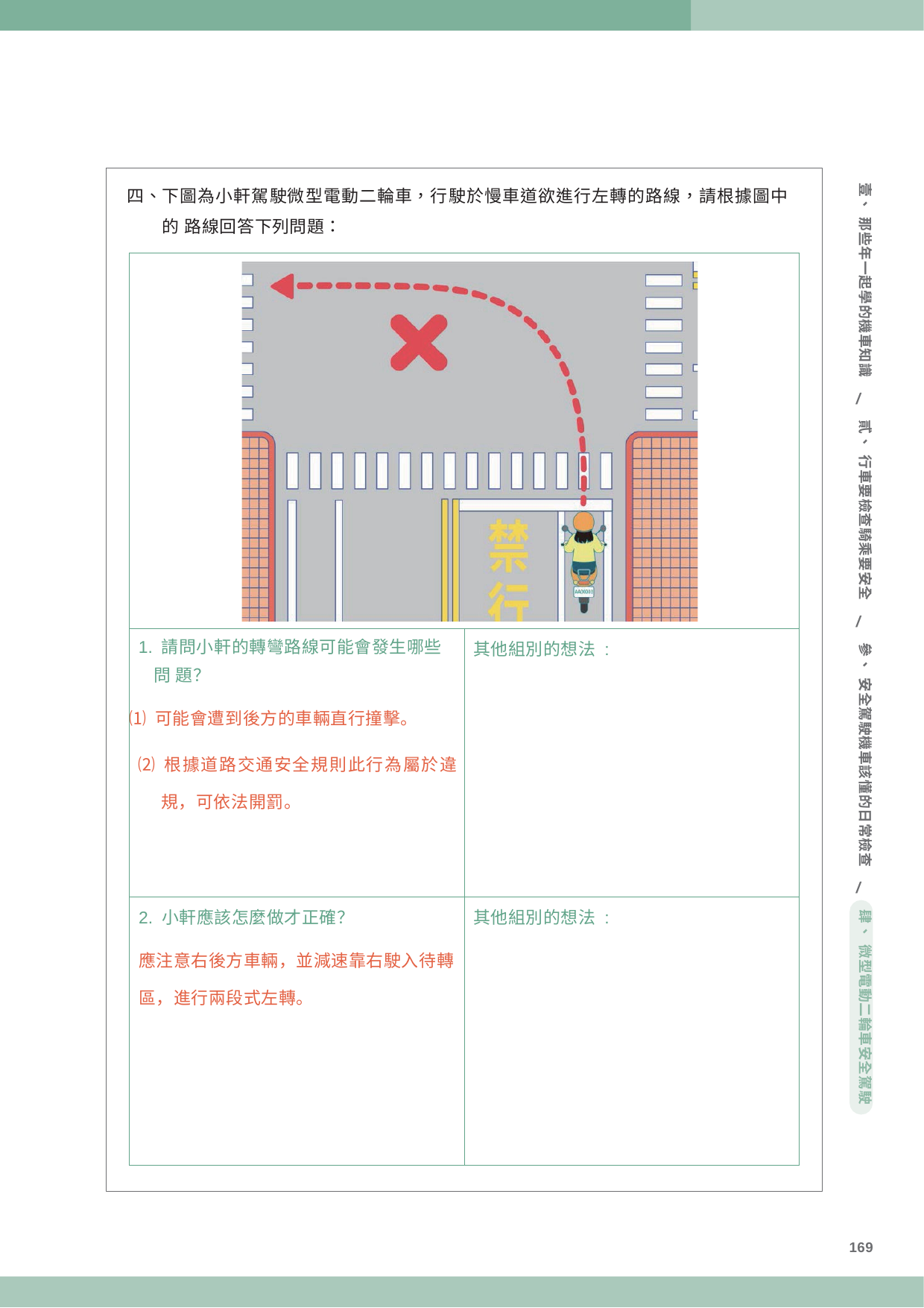

四、下圖為小軒駕駛微型電動二輪車，行駛於慢車道欲進行左轉的路線，請根據圖中的 路線回答下列問題：
壹、  那些年一起學的機車知識
|  |  |
| --- | --- |
| 1. 請問小軒的轉彎路線可能會發生哪些問 題？ ⑴ 可能會遭到後方的車輛直行撞擊。 ⑵ 根據道路交通安全規則此行為屬於違 規，可依法開罰。 | 其他組別的想法 : |
| 2. 小軒應該怎麼做才正確？ 應注意右後方車輛，並減速靠右駛入待轉 區，進行兩段式左轉。 | 其他組別的想法 : |

/
貳、  行車要檢查騎乘要安全
/
參、  安全駕駛機車該懂的日常檢查
/

肆、  微型電動二輪車安全駕駛
169